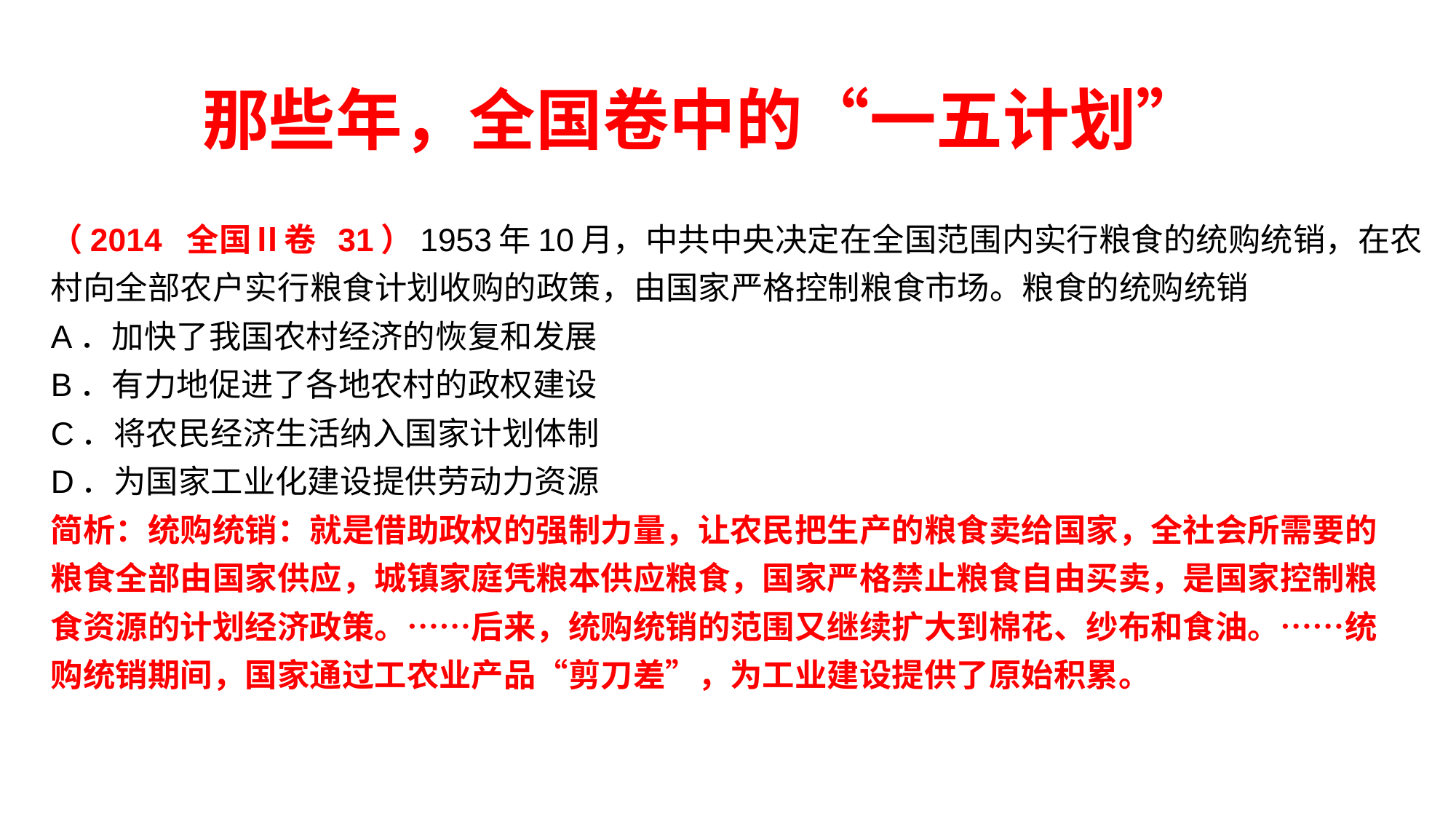

# 那些年，全国卷中的“一五计划”
（2014  全国Ⅱ卷  31）1953年10月，中共中央决定在全国范围内实行粮食的统购统销，在农
村向全部农户实行粮食计划收购的政策，由国家严格控制粮食市场。粮食的统购统销
A．加快了我国农村经济的恢复和发展
B．有力地促进了各地农村的政权建设
C．将农民经济生活纳入国家计划体制
D．为国家工业化建设提供劳动力资源
简析：统购统销：就是借助政权的强制力量，让农民把生产的粮食卖给国家，全社会所需要的
粮食全部由国家供应，城镇家庭凭粮本供应粮食，国家严格禁止粮食自由买卖，是国家控制粮
食资源的计划经济政策。……后来，统购统销的范围又继续扩大到棉花、纱布和食油。……统
购统销期间，国家通过工农业产品“剪刀差”，为工业建设提供了原始积累。